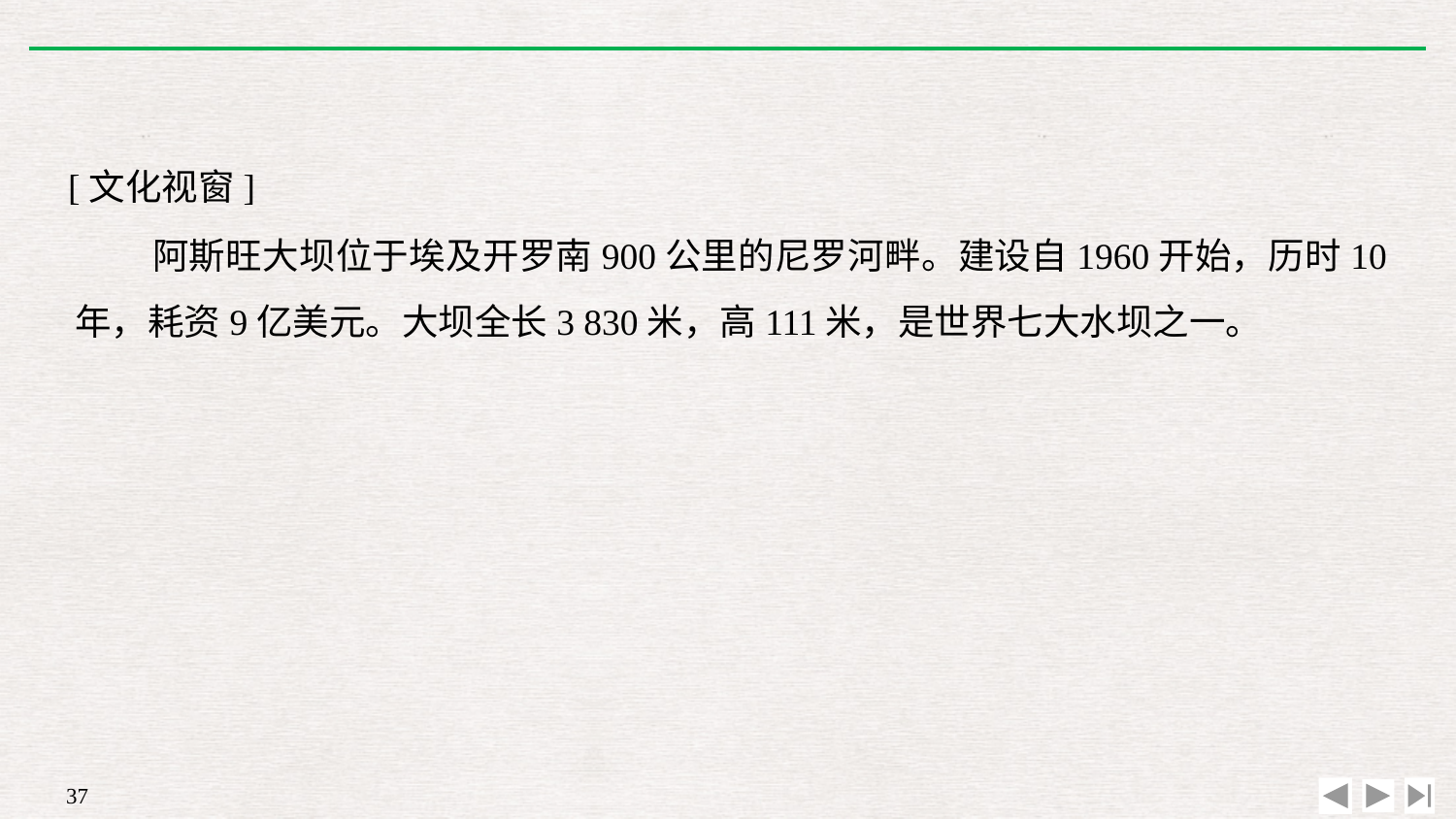

[文化视窗]
阿斯旺大坝位于埃及开罗南900公里的尼罗河畔。建设自1960开始，历时10年，耗资9亿美元。大坝全长3 830米，高111米，是世界七大水坝之一。